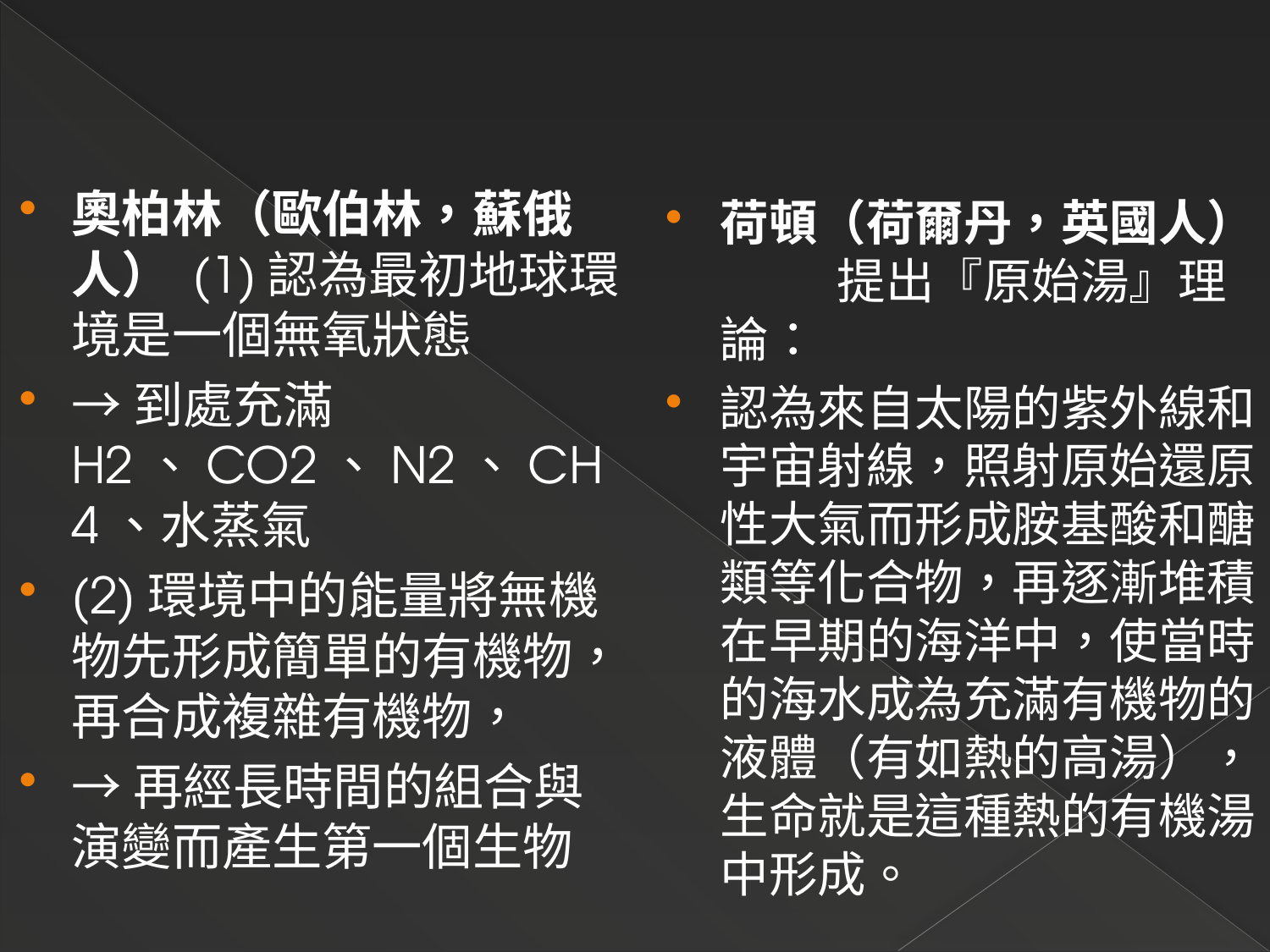

奧柏林（歐伯林，蘇俄人）	(1)認為最初地球環境是一個無氧狀態
→到處充滿H2、CO2、N2、CH4、水蒸氣
(2)環境中的能量將無機物先形成簡單的有機物，再合成複雜有機物，
→再經長時間的組合與演變而產生第一個生物

荷頓（荷爾丹，英國人）	提出『原始湯』理論：
認為來自太陽的紫外線和宇宙射線，照射原始還原性大氣而形成胺基酸和醣類等化合物，再逐漸堆積在早期的海洋中，使當時的海水成為充滿有機物的液體（有如熱的高湯），生命就是這種熱的有機湯中形成。